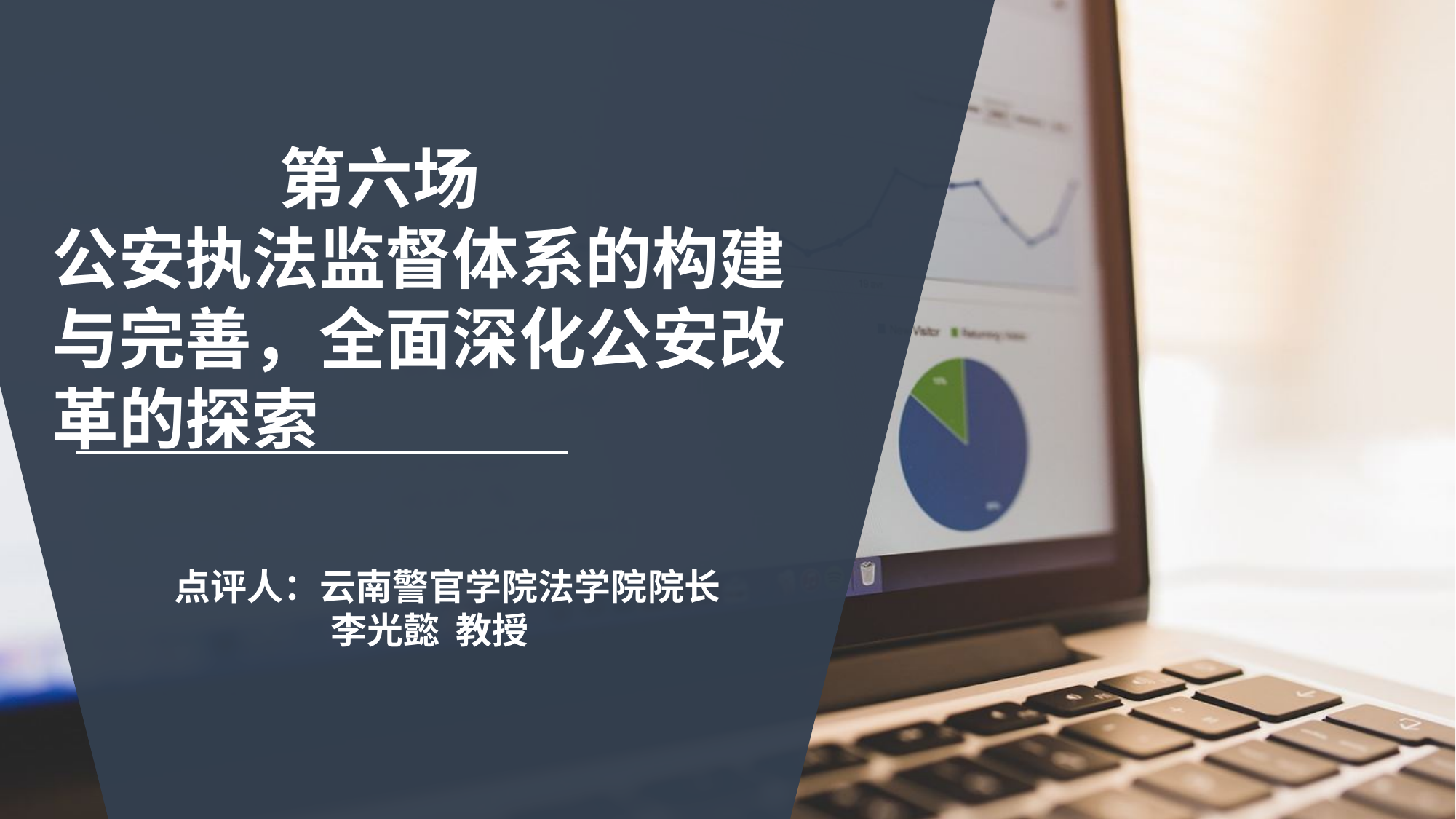

第六场
公安执法监督体系的构建与完善，全面深化公安改革的探索
点评人：云南警官学院法学院院长
                  李光懿  教授